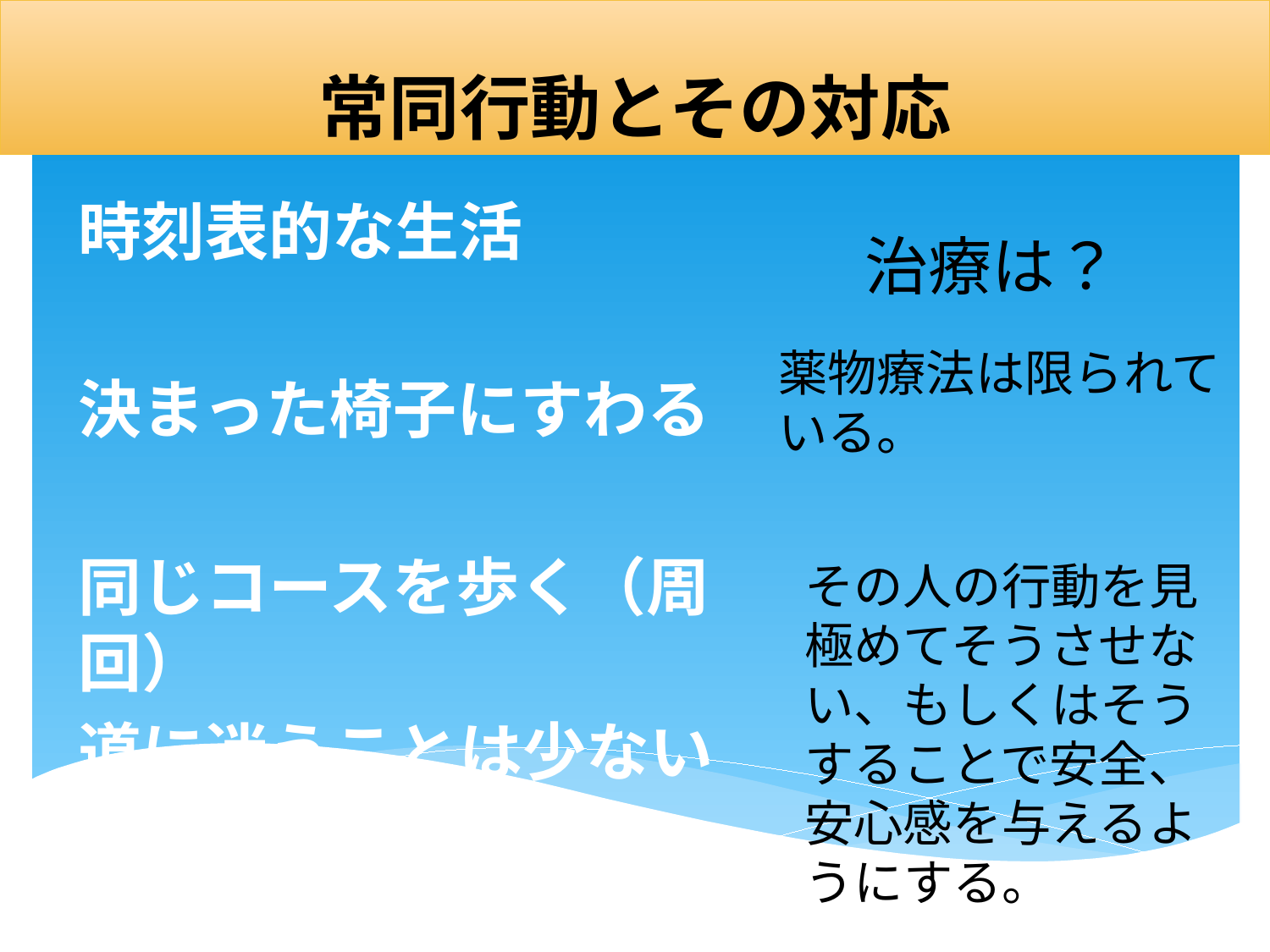

# 常同行動とその対応
時刻表的な生活

決まった椅子にすわる

同じコースを歩く（周回）
道に迷うことは少ない

治療は？
薬物療法は限られている。
その人の行動を見極めてそうさせない、もしくはそうすることで安全、安心感を与えるようにする。